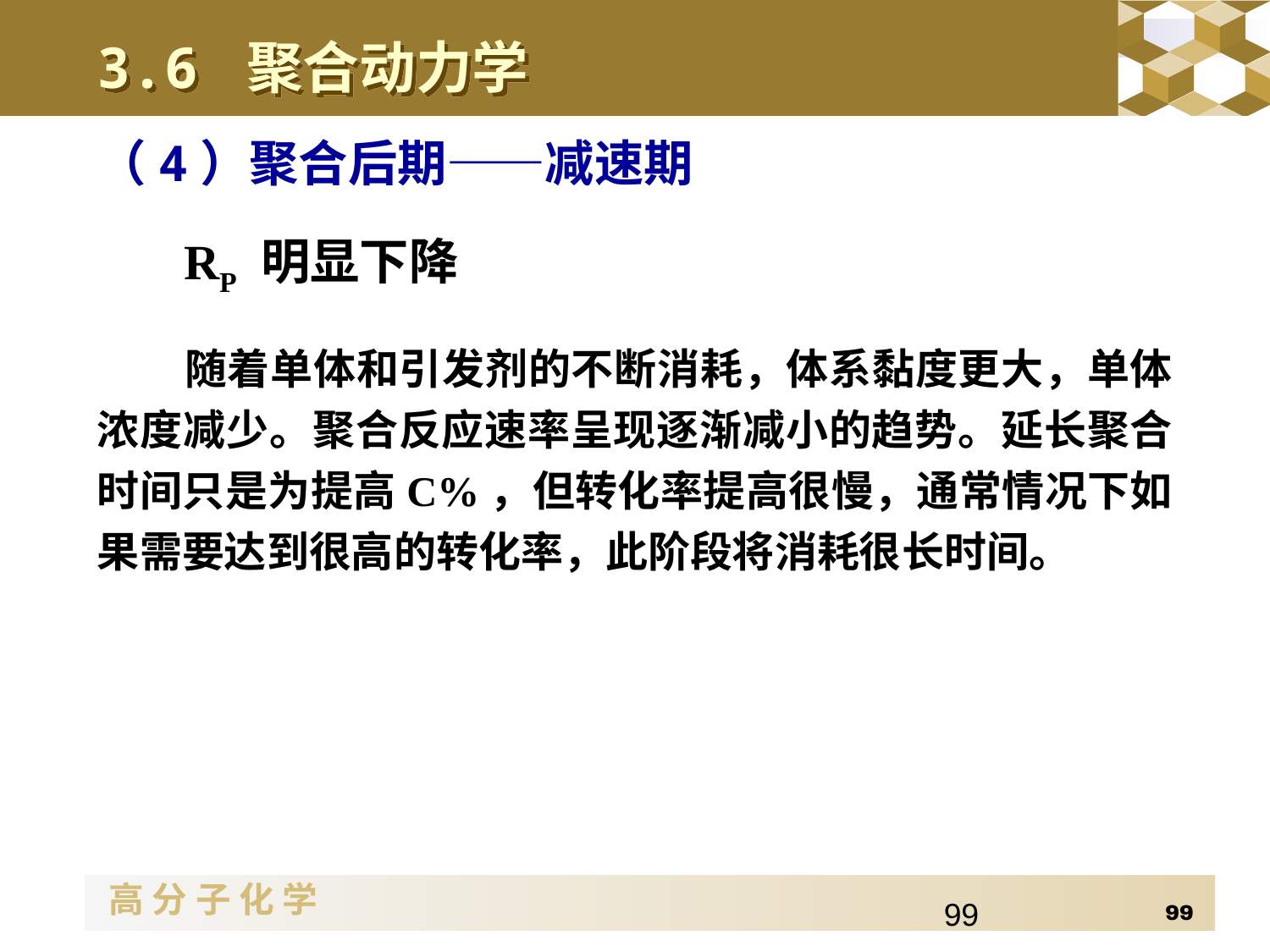

3.6 聚合动力学
（4）聚合后期——减速期
RP 明显下降
随着单体和引发剂的不断消耗，体系黏度更大，单体浓度减少。聚合反应速率呈现逐渐减小的趋势。延长聚合时间只是为提高C%，但转化率提高很慢，通常情况下如果需要达到很高的转化率，此阶段将消耗很长时间。
99